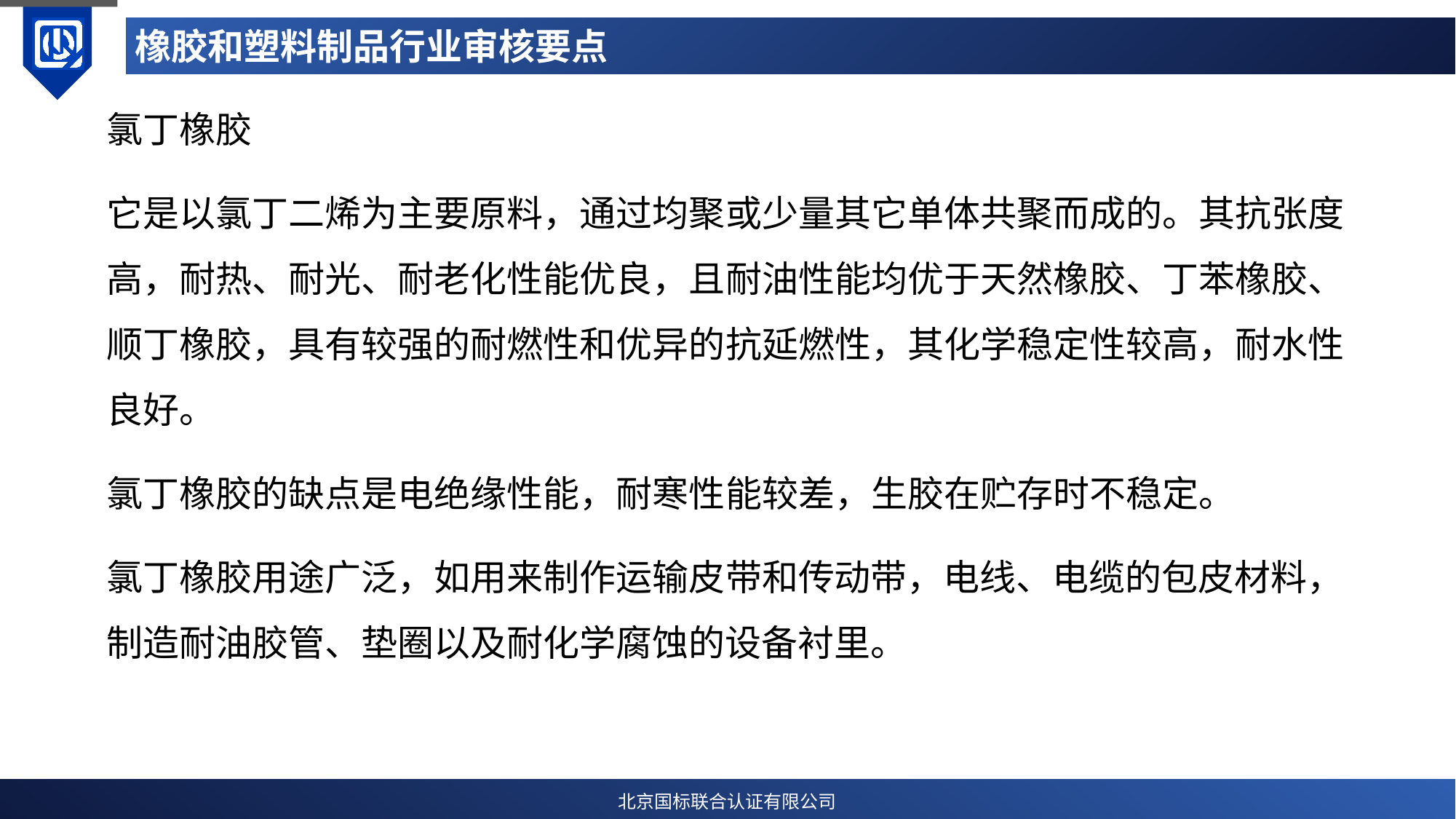

# 橡胶和塑料制品行业审核要点
氯丁橡胶
它是以氯丁二烯为主要原料，通过均聚或少量其它单体共聚而成的。其抗张度高，耐热、耐光、耐老化性能优良，且耐油性能均优于天然橡胶、丁苯橡胶、顺丁橡胶，具有较强的耐燃性和优异的抗延燃性，其化学稳定性较高，耐水性良好。
氯丁橡胶的缺点是电绝缘性能，耐寒性能较差，生胶在贮存时不稳定。
氯丁橡胶用途广泛，如用来制作运输皮带和传动带，电线、电缆的包皮材料，制造耐油胶管、垫圈以及耐化学腐蚀的设备衬里。